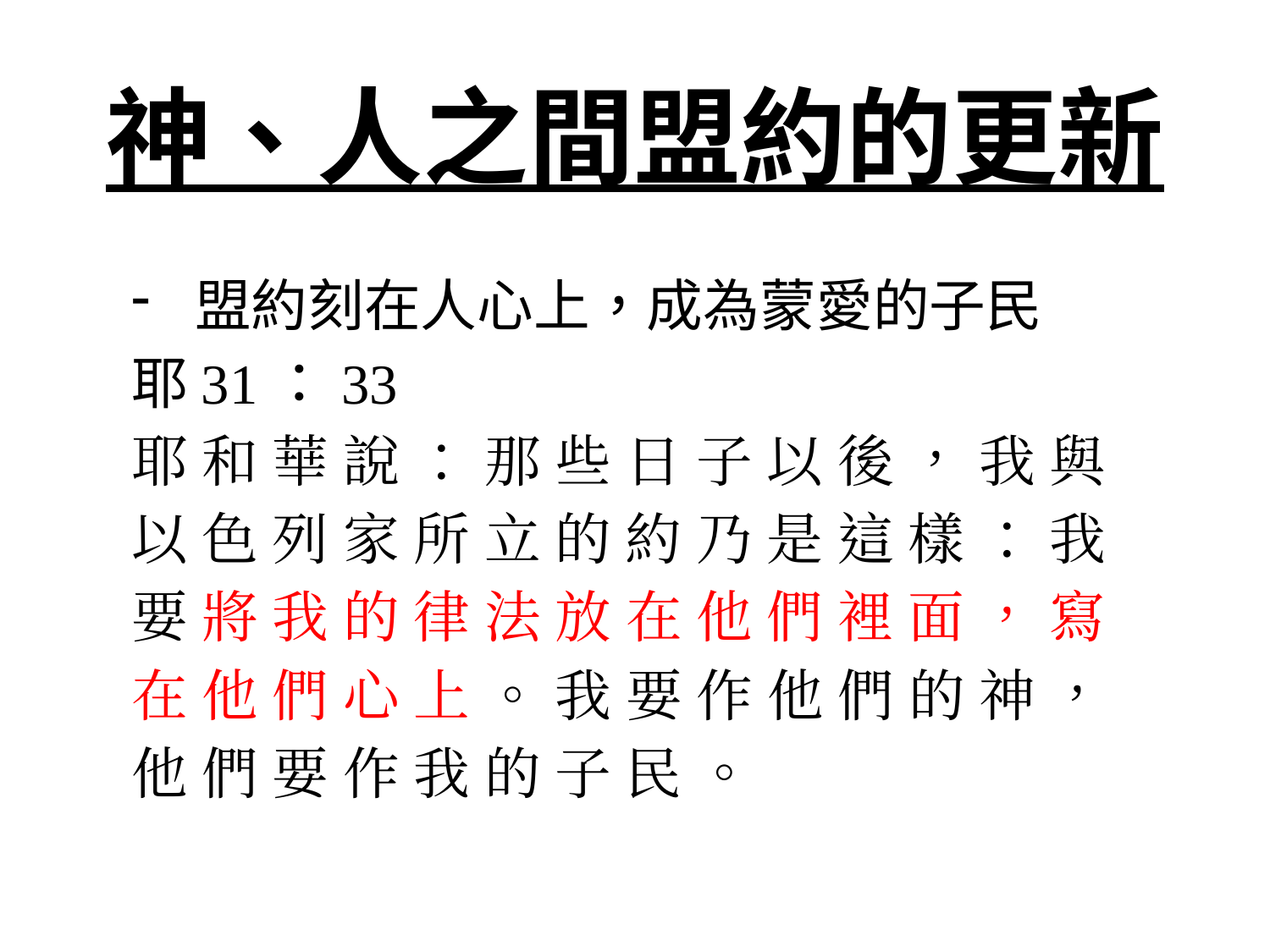

# 神、人之間盟約的更新
盟約刻在人心上，成為蒙愛的子民
耶31：33
耶 和 華 說 ： 那 些 日 子 以 後 ， 我 與 以 色 列 家 所 立 的 約 乃 是 這 樣 ： 我 要 將 我 的 律 法 放 在 他 們 裡 面 ， 寫 在 他 們 心 上 。 我 要 作 他 們 的 神 ， 他 們 要 作 我 的 子 民 。